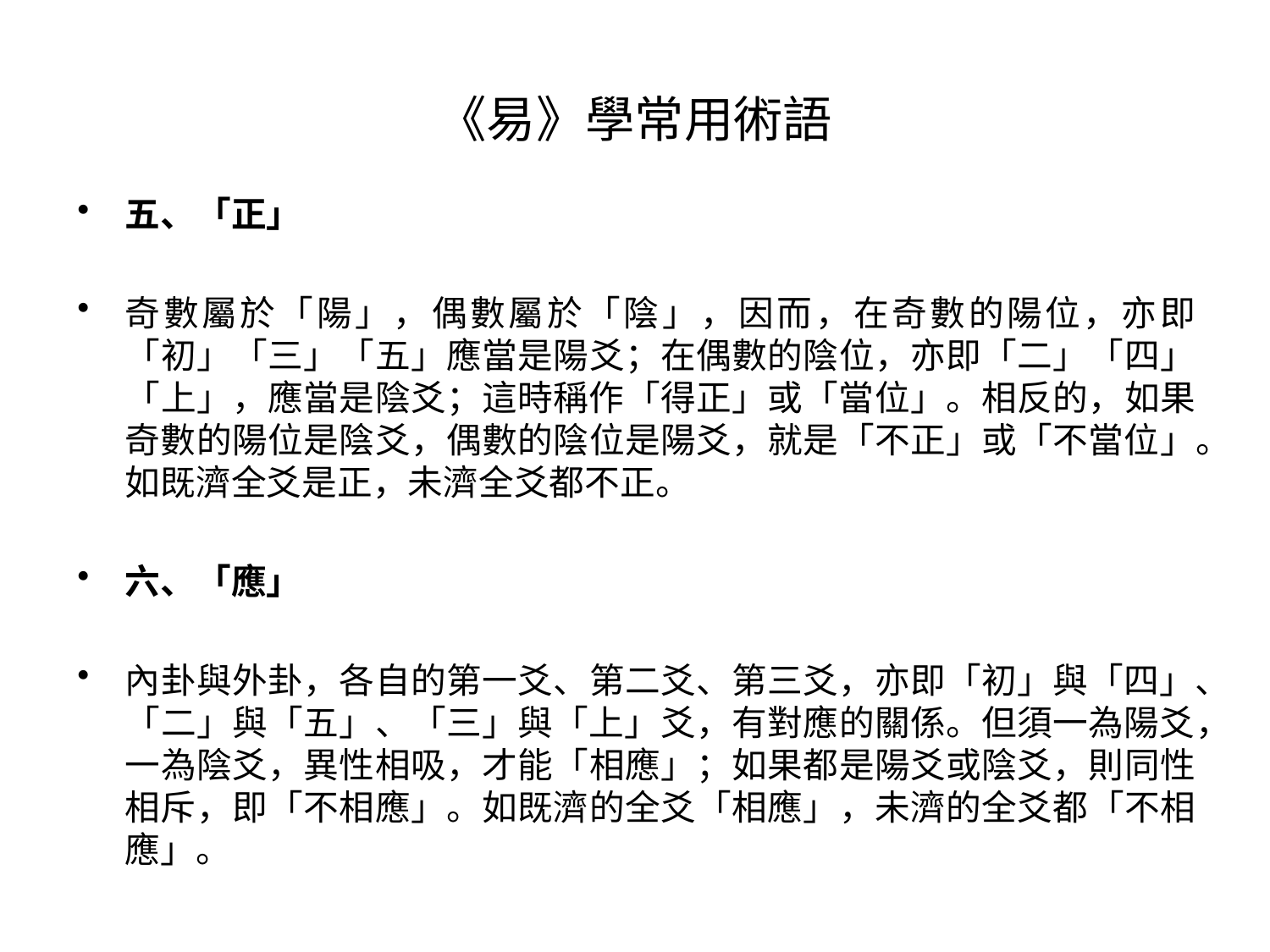

# 《易》學常用術語
五、「正」

奇數屬於「陽」，偶數屬於「陰」，因而，在奇數的陽位，亦即「初」「三」「五」應當是陽爻；在偶數的陰位，亦即「二」「四」「上」，應當是陰爻；這時稱作「得正」或「當位」。相反的，如果奇數的陽位是陰爻，偶數的陰位是陽爻，就是「不正」或「不當位」。如既濟全爻是正，未濟全爻都不正。

六、「應」

內卦與外卦，各自的第一爻、第二爻、第三爻，亦即「初」與「四」、「二」與「五」、「三」與「上」爻，有對應的關係。但須一為陽爻，一為陰爻，異性相吸，才能「相應」；如果都是陽爻或陰爻，則同性相斥，即「不相應」。如既濟的全爻「相應」，未濟的全爻都「不相應」。